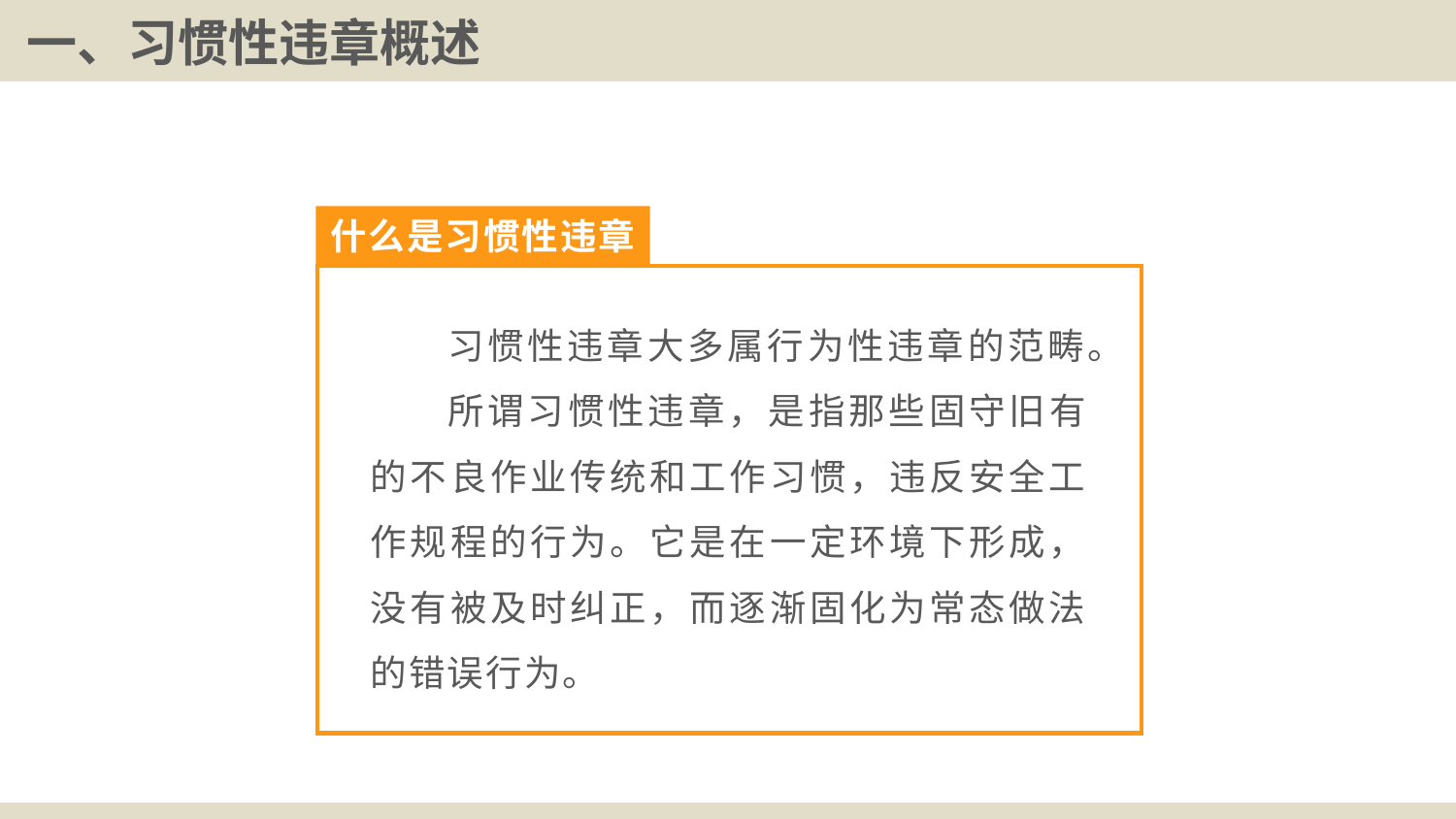

# 一、习惯性违章概述
什么是习惯性违章

习惯性违章大多属行为性违章的范畴。
所谓习惯性违章，是指那些固守旧有的不良作业传统和工作习惯，违反安全工作规程的行为。它是在一定环境下形成，没有被及时纠正，而逐渐固化为常态做法的错误行为。